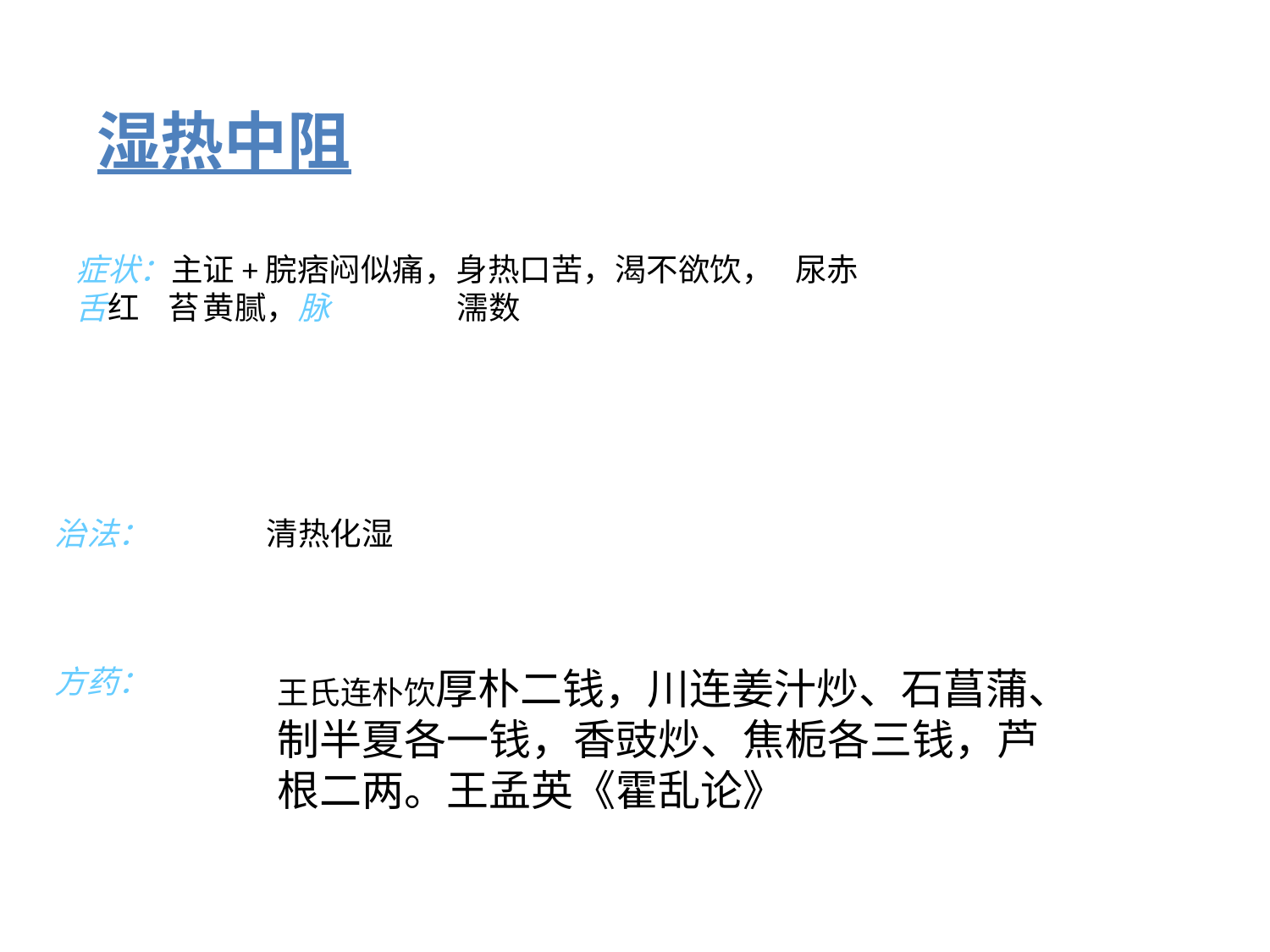

湿热中阻

症状：主证+脘痞闷似痛，身热口苦，渴不欲饮，   尿赤
舌红    苔	黄腻，脉	濡数

治法：
清热化湿
方药：
王氏连朴饮厚朴二钱，川连姜汁炒、石菖蒲、制半夏各一钱，香豉炒、焦栀各三钱，芦根二两。王孟英《霍乱论》